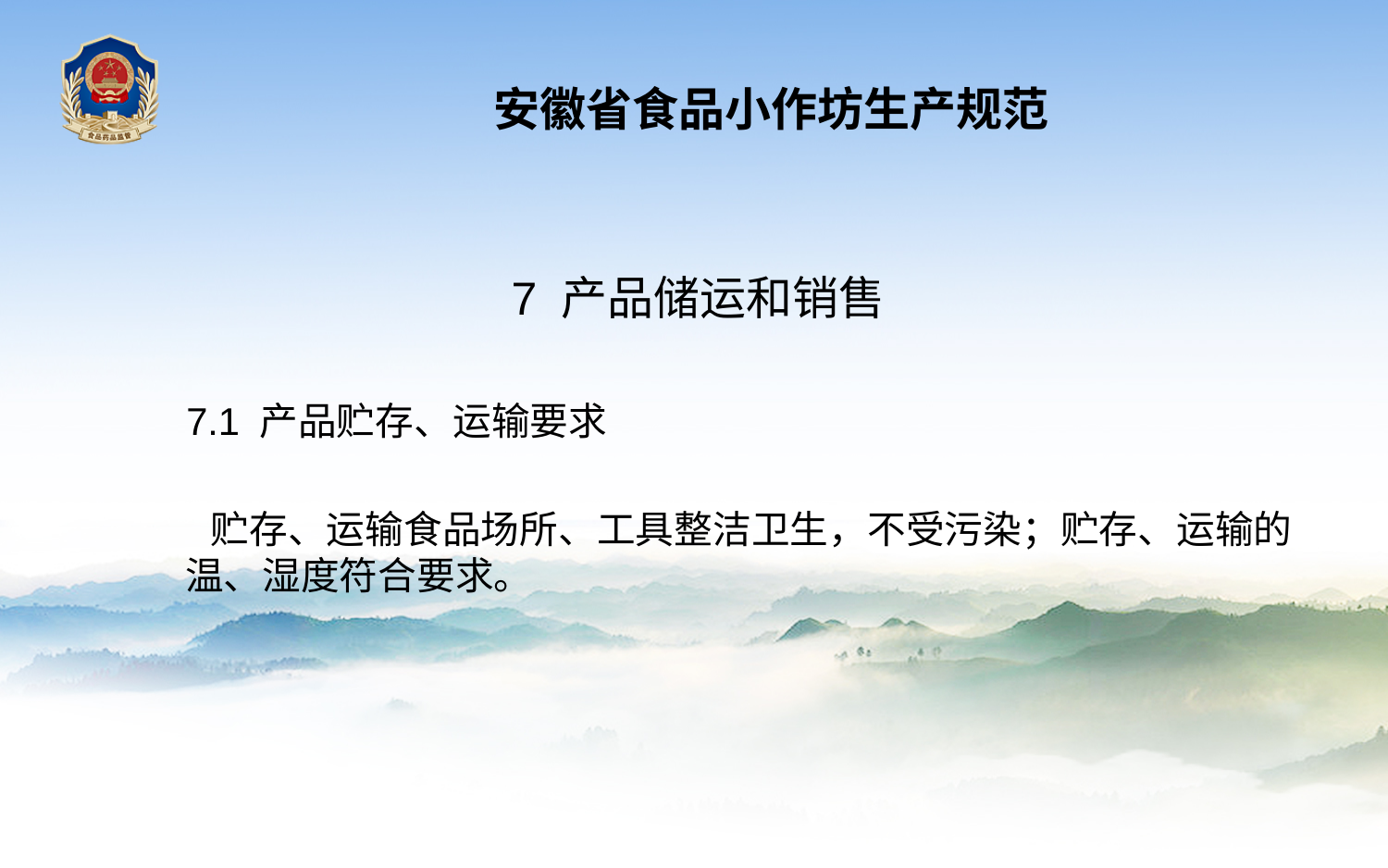

安徽省食品小作坊生产规范

7 产品储运和销售

     7.1 产品贮存、运输要求

        贮存、运输食品场所、工具整洁卫生，不受污染；贮存、运输的温、湿度符合要求。